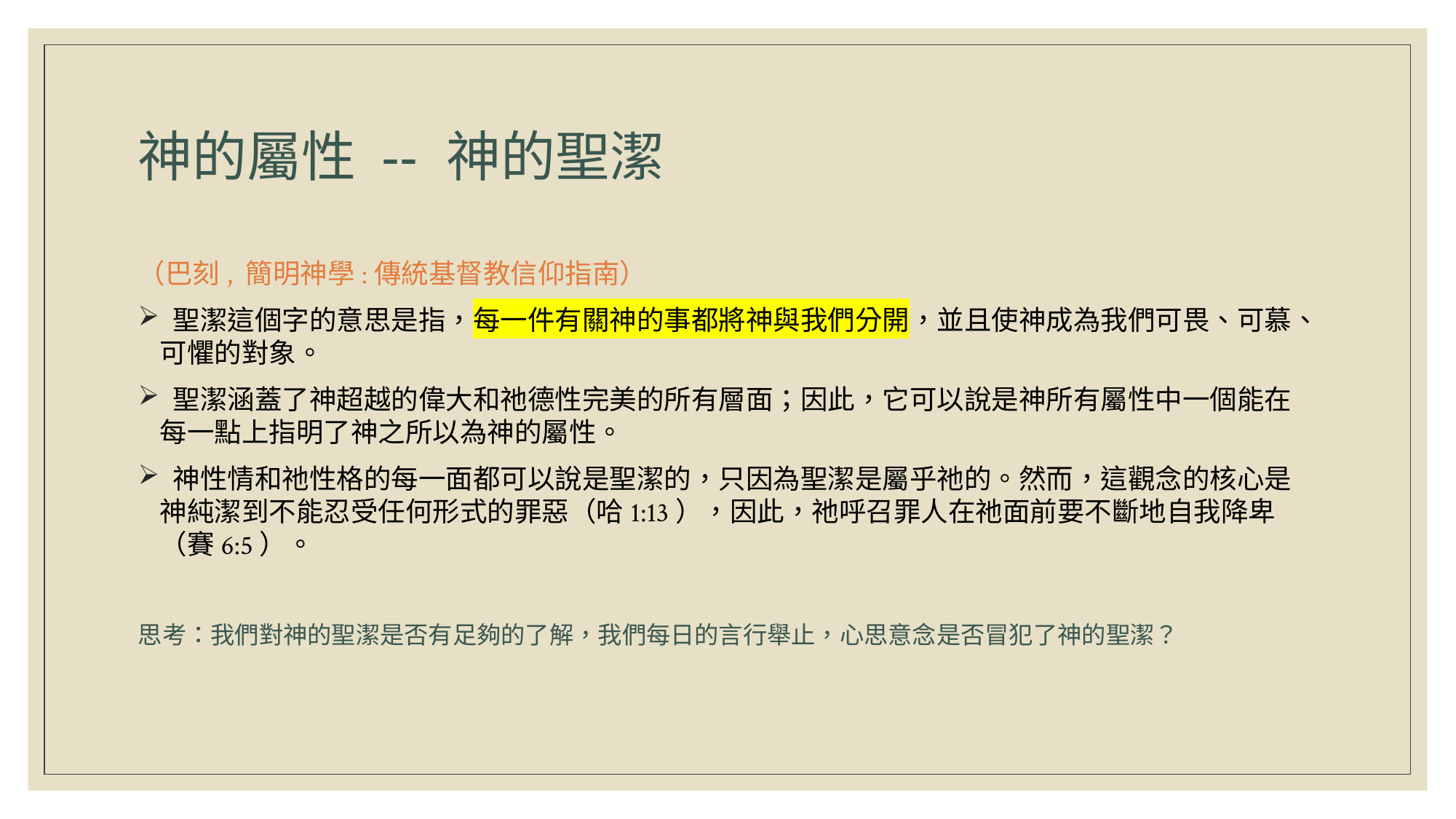

# 神的屬性 -- 神的聖潔
（巴刻, 簡明神學:傳統基督教信仰指南）
 聖潔這個字的意思是指，每一件有關神的事都將神與我們分開，並且使神成為我們可畏、可慕、可懼的對象。
 聖潔涵蓋了神超越的偉大和祂德性完美的所有層面；因此，它可以說是神所有屬性中一個能在每一點上指明了神之所以為神的屬性。
 神性情和祂性格的每一面都可以說是聖潔的，只因為聖潔是屬乎祂的。然而，這觀念的核心是神純潔到不能忍受任何形式的罪惡（哈1:13），因此，祂呼召罪人在祂面前要不斷地自我降卑（賽6:5）。

思考：我們對神的聖潔是否有足夠的了解，我們每日的言行舉止，心思意念是否冒犯了神的聖潔？